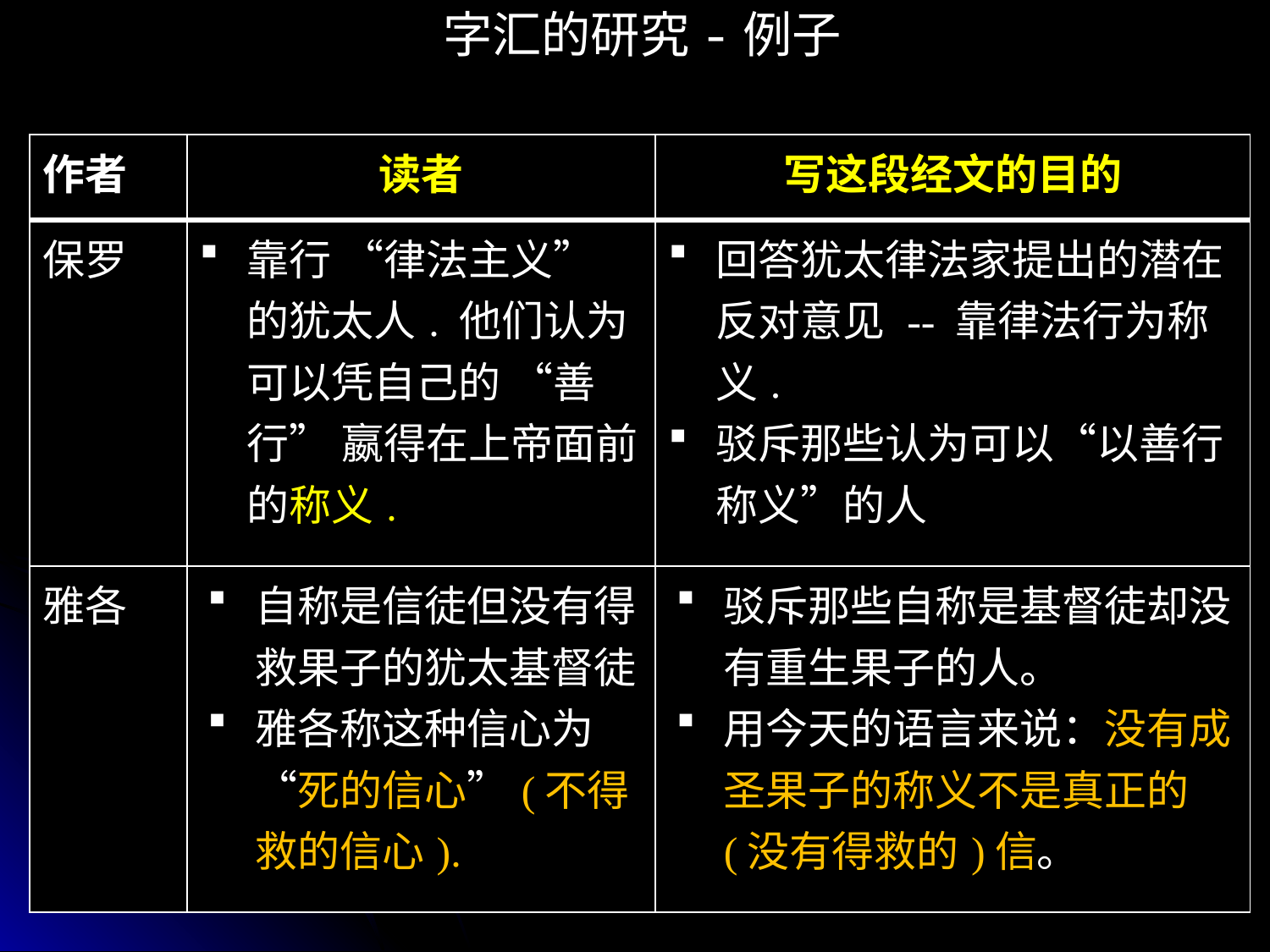

字汇的研究-例子
| 作者 | 读者 | 写这段经文的目的 |
| --- | --- | --- |
| 保罗 | 靠行 “律法主义” 的犹太人. 他们认为可以凭自己的 “善行” 嬴得在上帝面前的称义. | 回答犹太律法家提出的潜在反对意见 -- 靠律法行为称义. 驳斥那些认为可以“以善行称义”的人 |
| 雅各 | 自称是信徒但没有得救果子的犹太基督徒 雅各称这种信心为“死的信心”(不得救的信心). | 驳斥那些自称是基督徒却没有重生果子的人。 用今天的语言来说：没有成圣果子的称义不是真正的(没有得救的)信。 |
4
4